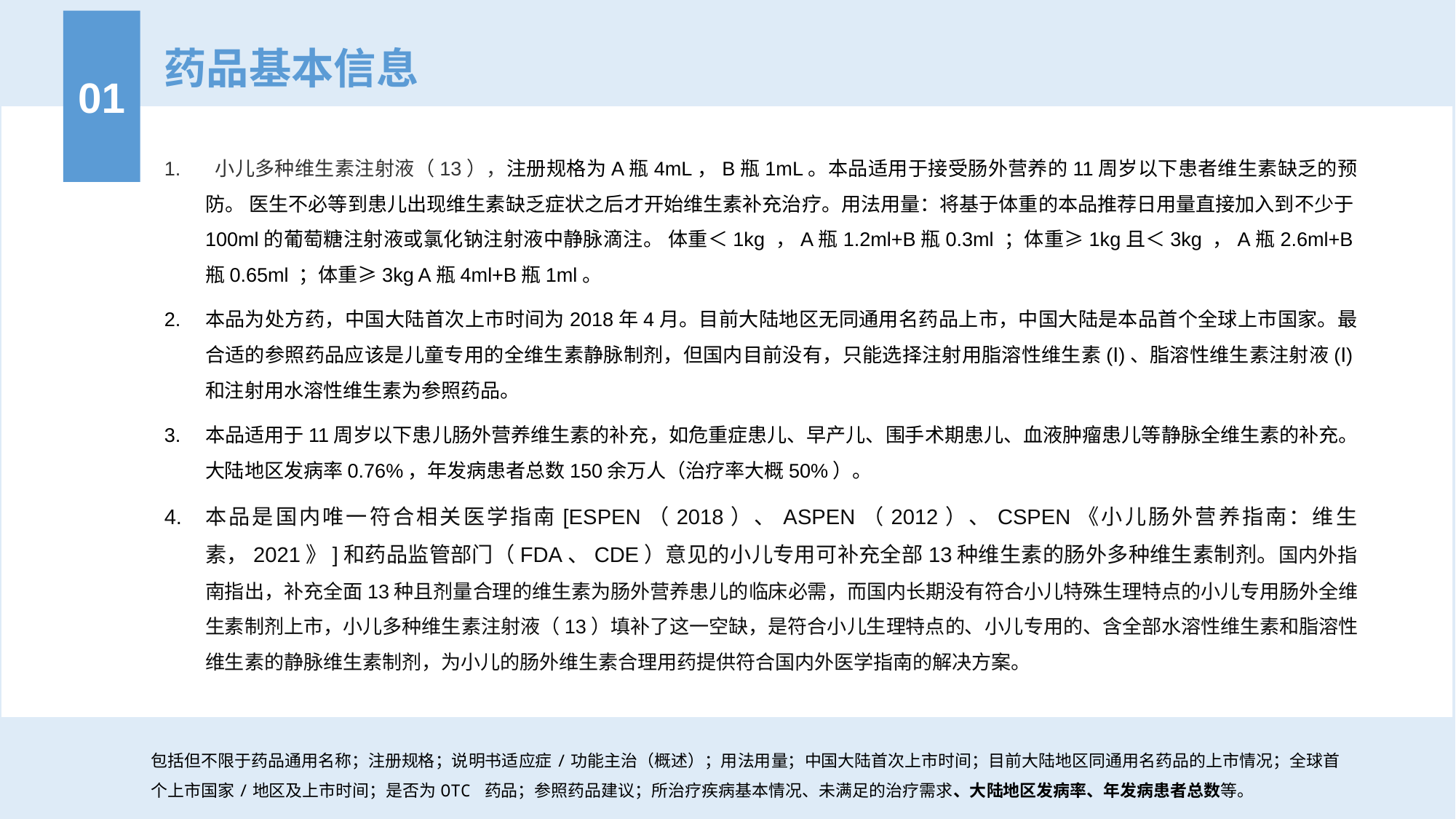

01
药品基本信息

 小儿多种维生素注射液（13），注册规格为A瓶4mL，B瓶1mL。本品适用于接受肠外营养的11周岁以下患者维生素缺乏的预防。 医生不必等到患儿出现维生素缺乏症状之后才开始维生素补充治疗。用法用量：将基于体重的本品推荐日用量直接加入到不少于100ml的葡萄糖注射液或氯化钠注射液中静脉滴注。 体重＜1kg ，A瓶1.2ml+B瓶0.3ml ；体重≥1kg且＜3kg ，A瓶2.6ml+B瓶0.65ml ；体重≥3kg A瓶4ml+B瓶1ml。
本品为处方药，中国大陆首次上市时间为2018年4月。目前大陆地区无同通用名药品上市，中国大陆是本品首个全球上市国家。最合适的参照药品应该是儿童专用的全维生素静脉制剂，但国内目前没有，只能选择注射用脂溶性维生素(Ⅰ)、脂溶性维生素注射液(Ⅰ)和注射用水溶性维生素为参照药品。
本品适用于11周岁以下患儿肠外营养维生素的补充，如危重症患儿、早产儿、围手术期患儿、血液肿瘤患儿等静脉全维生素的补充。大陆地区发病率0.76%，年发病患者总数150余万人（治疗率大概50%）。
本品是国内唯一符合相关医学指南[ESPEN（2018）、ASPEN（2012）、CSPEN《小儿肠外营养指南：维生素，2021》]和药品监管部门（FDA、CDE）意见的小儿专用可补充全部13种维生素的肠外多种维生素制剂。国内外指南指出，补充全面13种且剂量合理的维生素为肠外营养患儿的临床必需，而国内长期没有符合小儿特殊生理特点的小儿专用肠外全维生素制剂上市，小儿多种维生素注射液（13）填补了这一空缺，是符合小儿生理特点的、小儿专用的、含全部水溶性维生素和脂溶性维生素的静脉维生素制剂，为小儿的肠外维生素合理用药提供符合国内外医学指南的解决方案。
包括但不限于药品通用名称；注册规格；说明书适应症/功能主治（概述）；用法用量；中国大陆首次上市时间；目前大陆地区同通用名药品的上市情况；全球首个上市国家/地区及上市时间；是否为OTC 药品；参照药品建议；所治疗疾病基本情况、未满足的治疗需求、大陆地区发病率、年发病患者总数等。